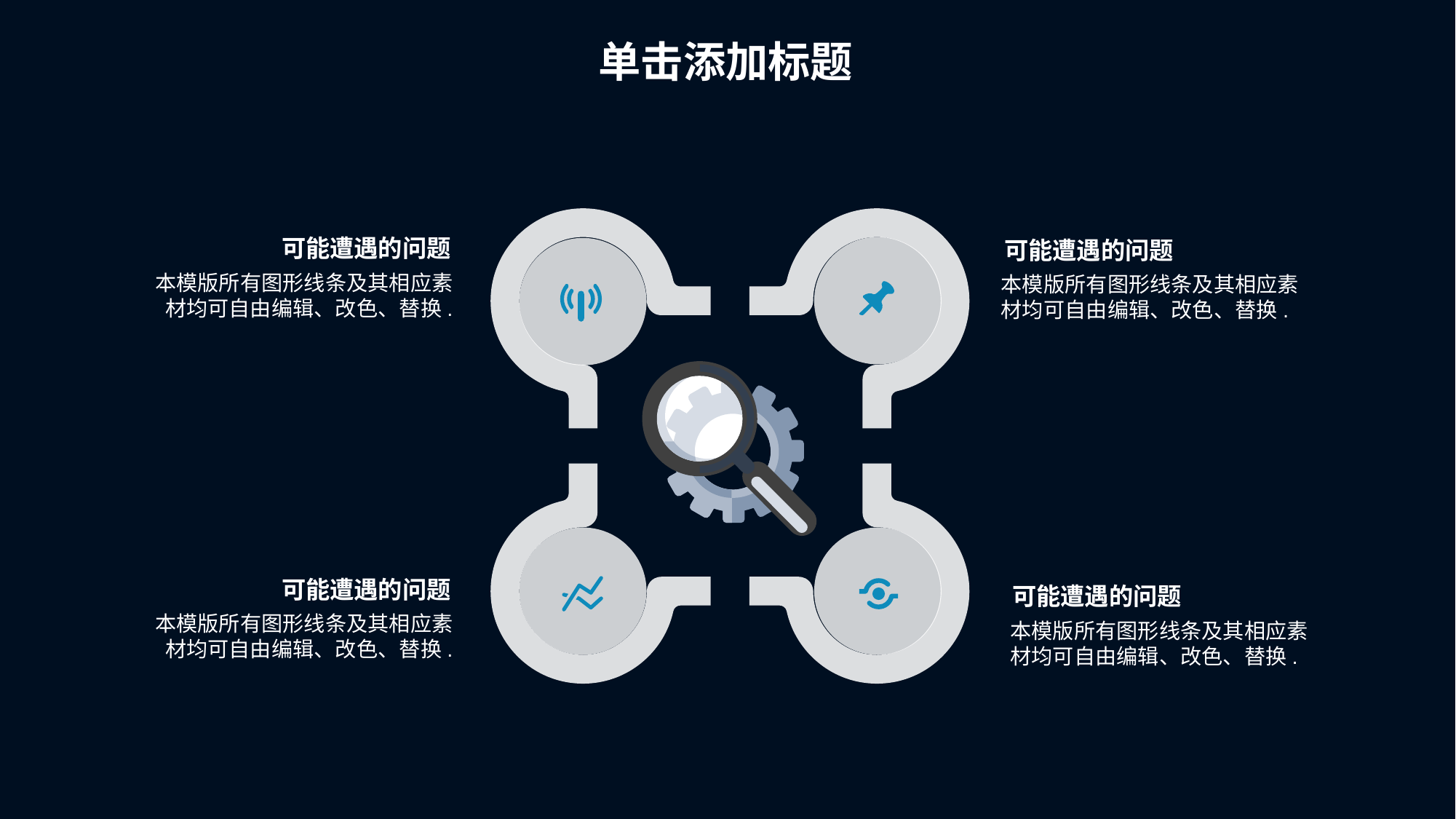

单击添加标题

可能遭遇的问题
可能遭遇的问题
本模版所有图形线条及其相应素材均可自由编辑、改色、替换.

本模版所有图形线条及其相应素材均可自由编辑、改色、替换.

可能遭遇的问题
可能遭遇的问题
本模版所有图形线条及其相应素材均可自由编辑、改色、替换.

本模版所有图形线条及其相应素材均可自由编辑、改色、替换.